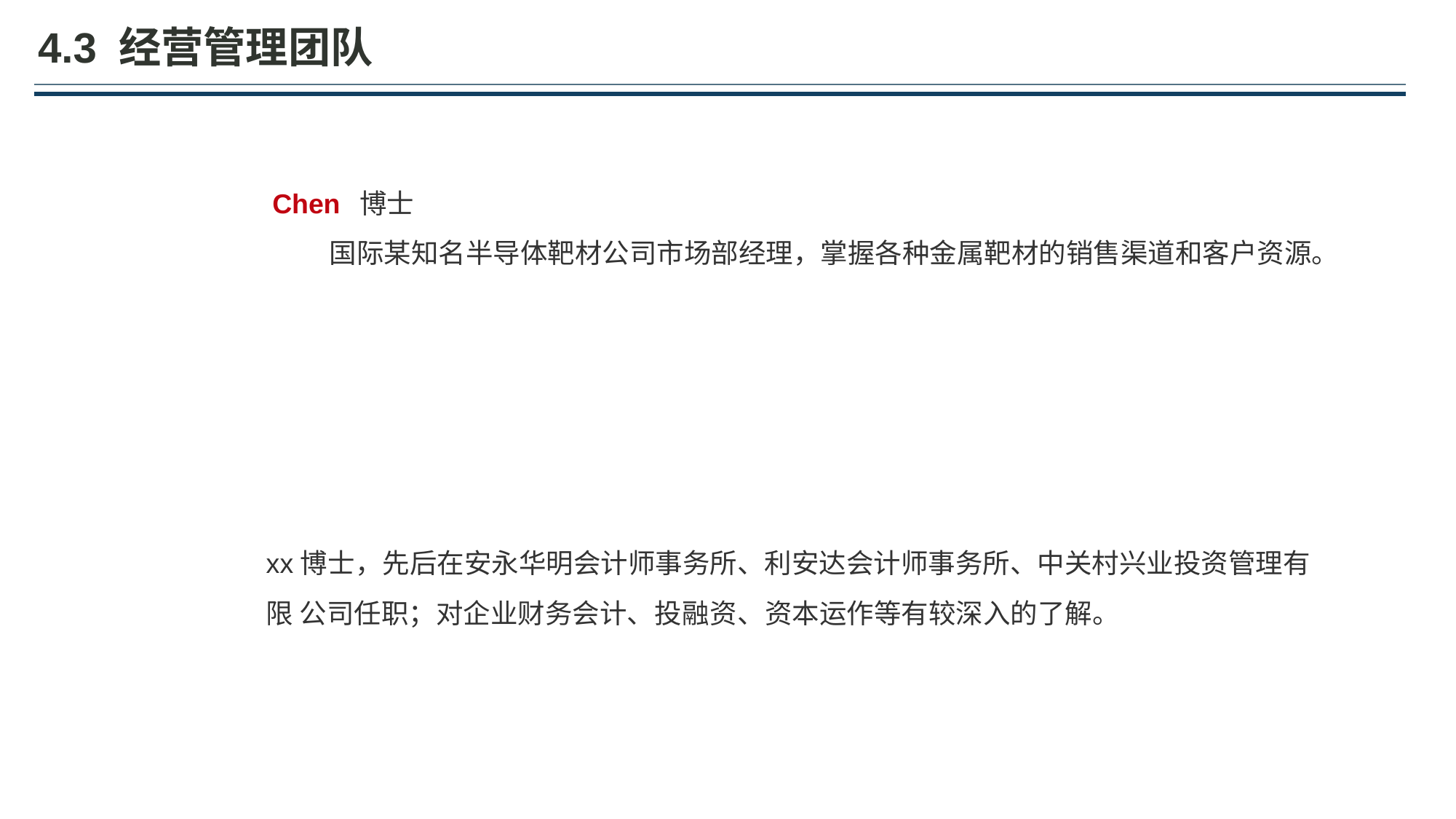

4.3 经营管理团队
Chen	博士
国际某知名半导体靶材公司市场部经理，掌握各种金属靶材的销售渠道和客户资源。
xx博士，先后在安永华明会计师事务所、利安达会计师事务所、中关村兴业投资管理有限 公司任职；对企业财务会计、投融资、资本运作等有较深入的了解。